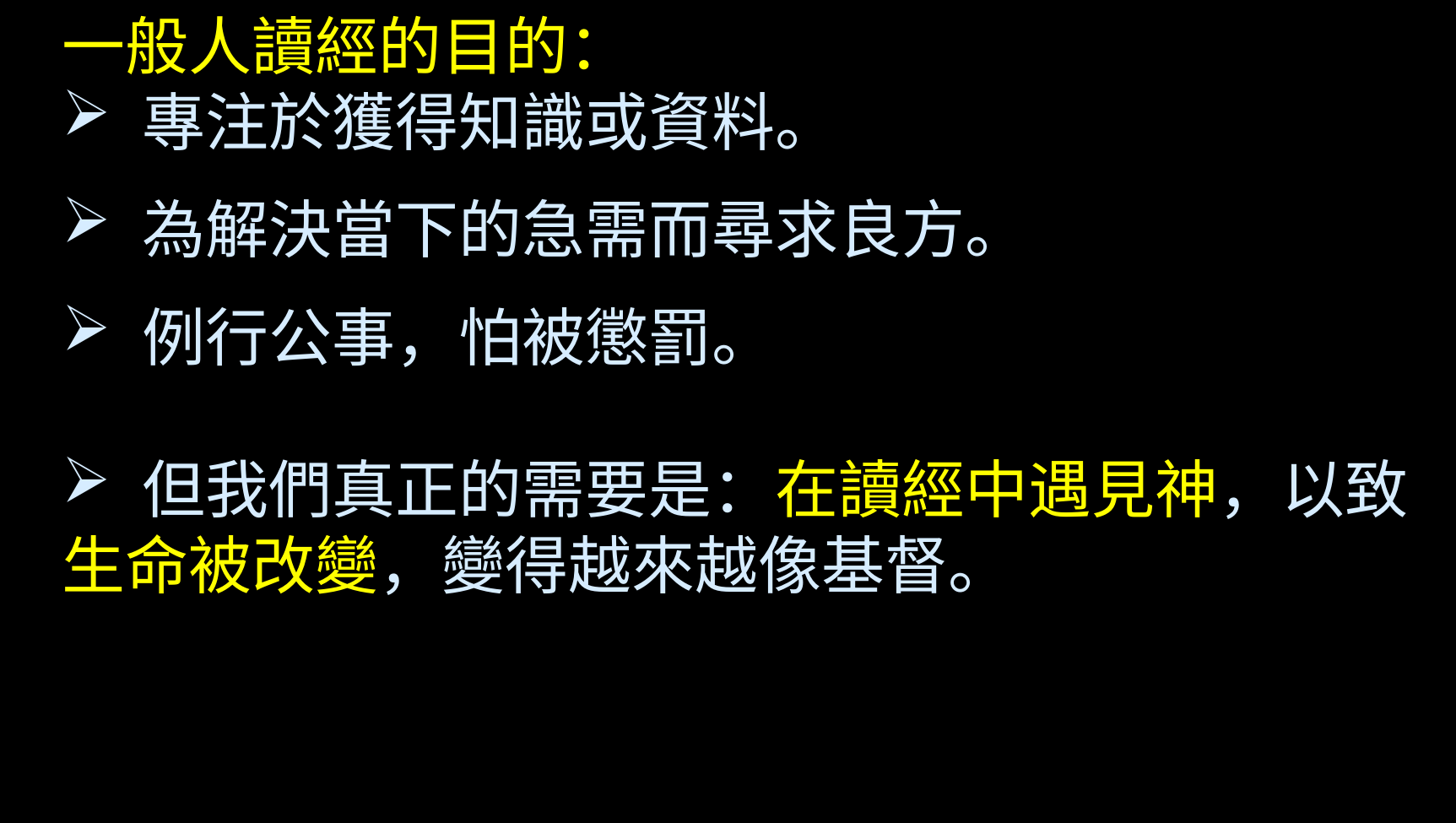

一般人讀經的目的：
 專注於獲得知識或資料。
 為解決當下的急需而尋求良方。
 例行公事，怕被懲罰。

 但我們真正的需要是：在讀經中遇見神，以致生命被改變，變得越來越像基督。